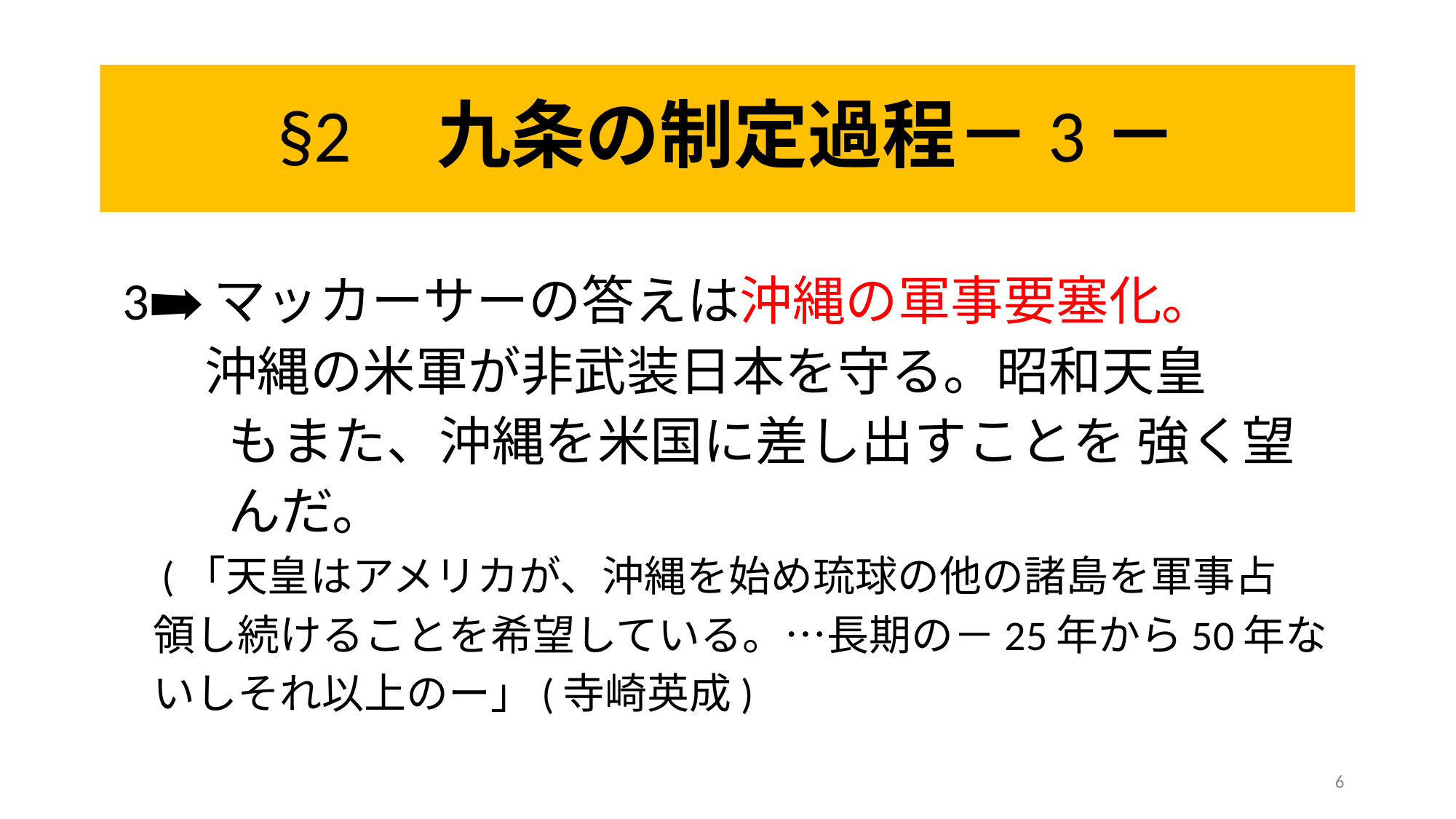

# §2    九条の制定過程－3－

 3➡マッカーサーの答えは沖縄の軍事要塞化。
       沖縄の米軍が非武装日本を守る。昭和天皇
　　 もまた、沖縄を米国に差し出すことを 強く望
　　 んだ。
　(「天皇はアメリカが、沖縄を始め琉球の他の諸島を軍事占
　領し続けることを希望している。…長期の－25年から50年な
　いしそれ以上のー」(寺崎英成)
6